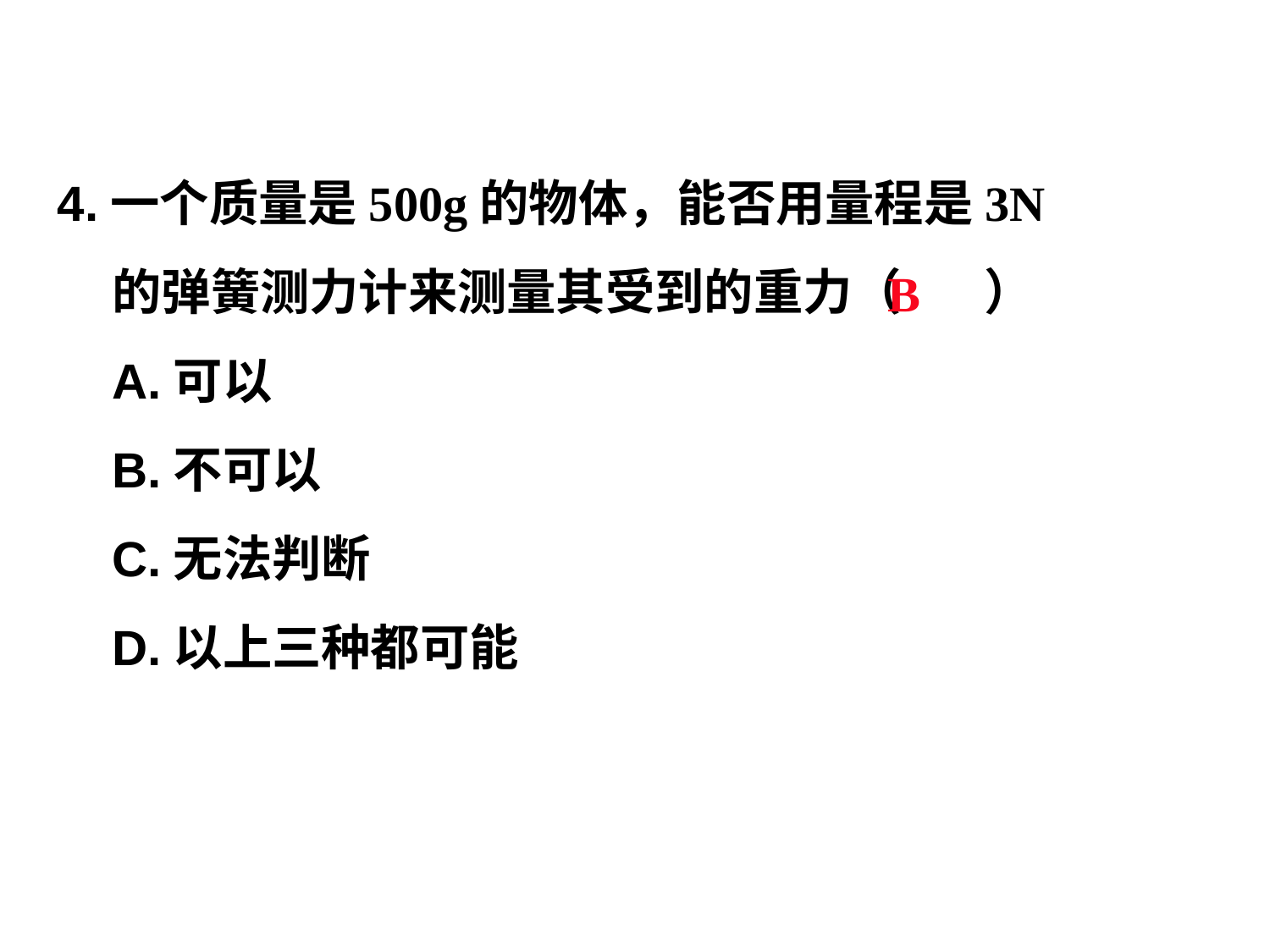

4.一个质量是500g的物体，能否用量程是3N的弹簧测力计来测量其受到的重力（ 　  ）
	A.可以
	B.不可以
	C.无法判断
	D.以上三种都可能
B